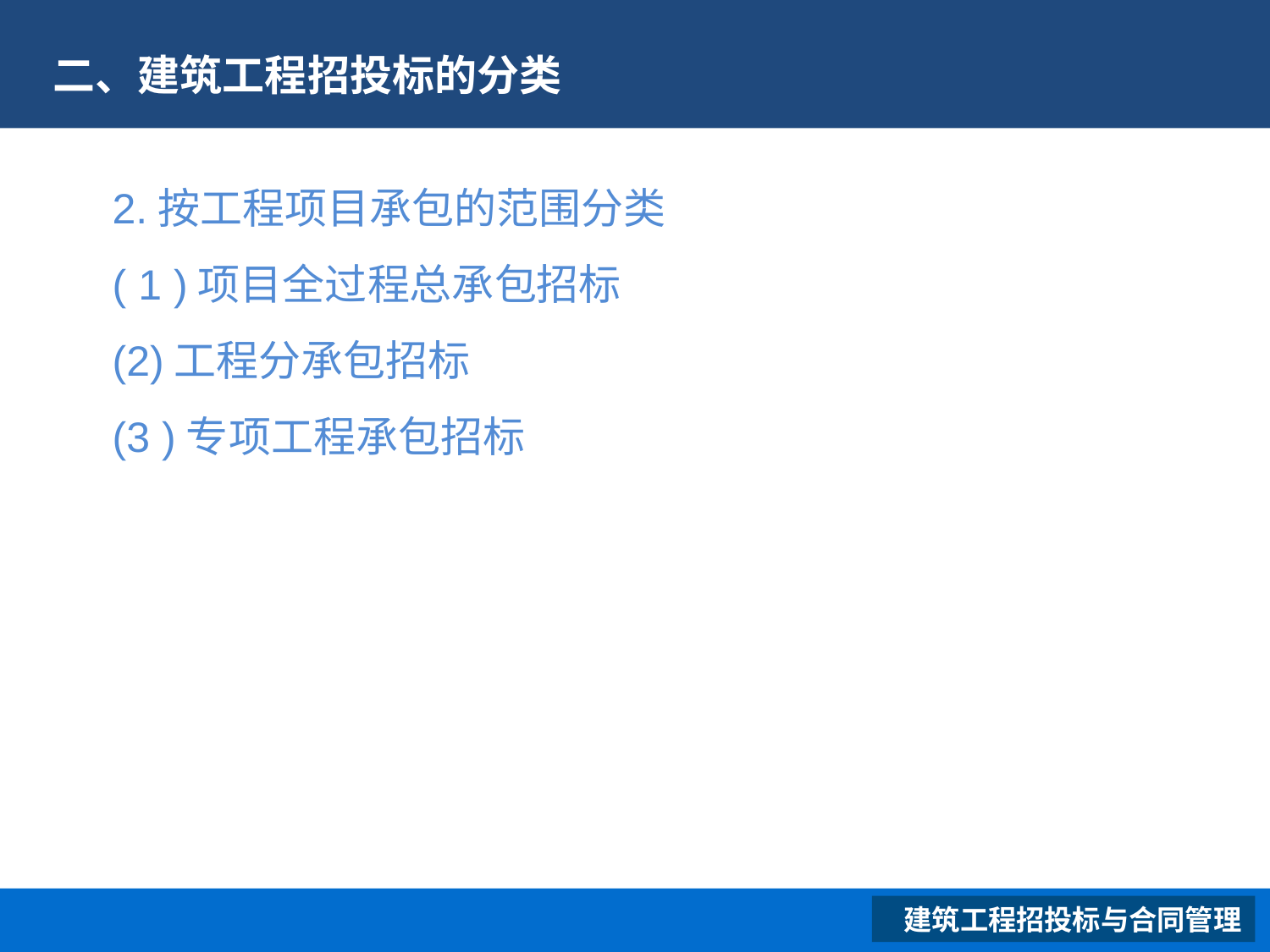

# 二、建筑工程招投标的分类
2.按工程项目承包的范围分类
( 1 )项目全过程总承包招标
(2)工程分承包招标
(3 )专项工程承包招标

  建筑工程招投标与合同管理
XXXXXXXXXXXXXXXXXX